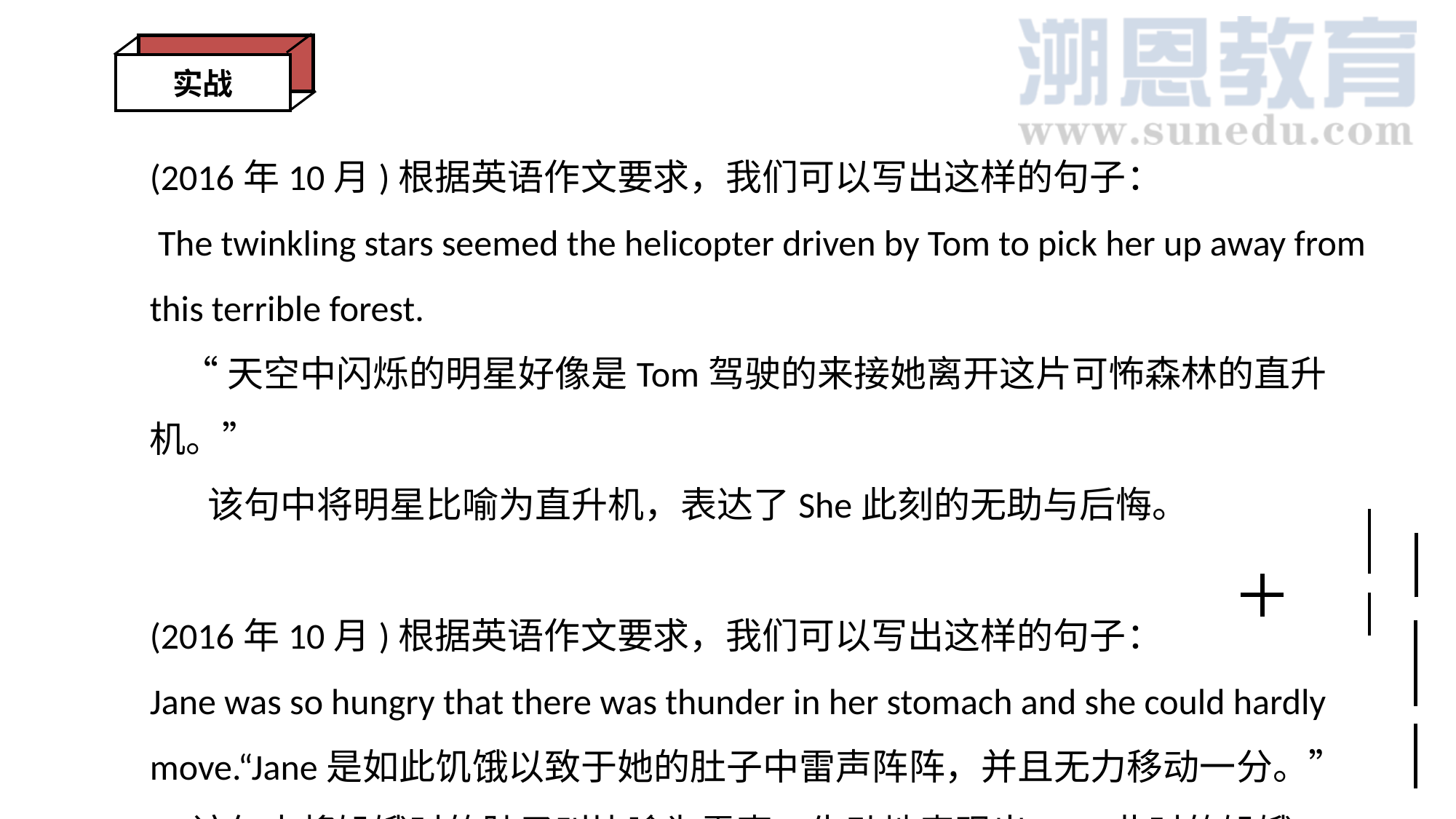

实战
(2016年10月)根据英语作文要求，我们可以写出这样的句子：
 The twinkling stars seemed the helicopter driven by Tom to pick her up away from this terrible forest.
    “天空中闪烁的明星好像是Tom驾驶的来接她离开这片可怖森林的直升机。”
      该句中将明星比喻为直升机，表达了She此刻的无助与后悔。

(2016年10月)根据英语作文要求，我们可以写出这样的句子：
Jane was so hungry that there was thunder in her stomach and she could hardly move.“Jane是如此饥饿以致于她的肚子中雷声阵阵，并且无力移动一分。”
    该句中将饥饿时的肚子叫比喻为雷声，生动地表现出Jane此时的饥饿。